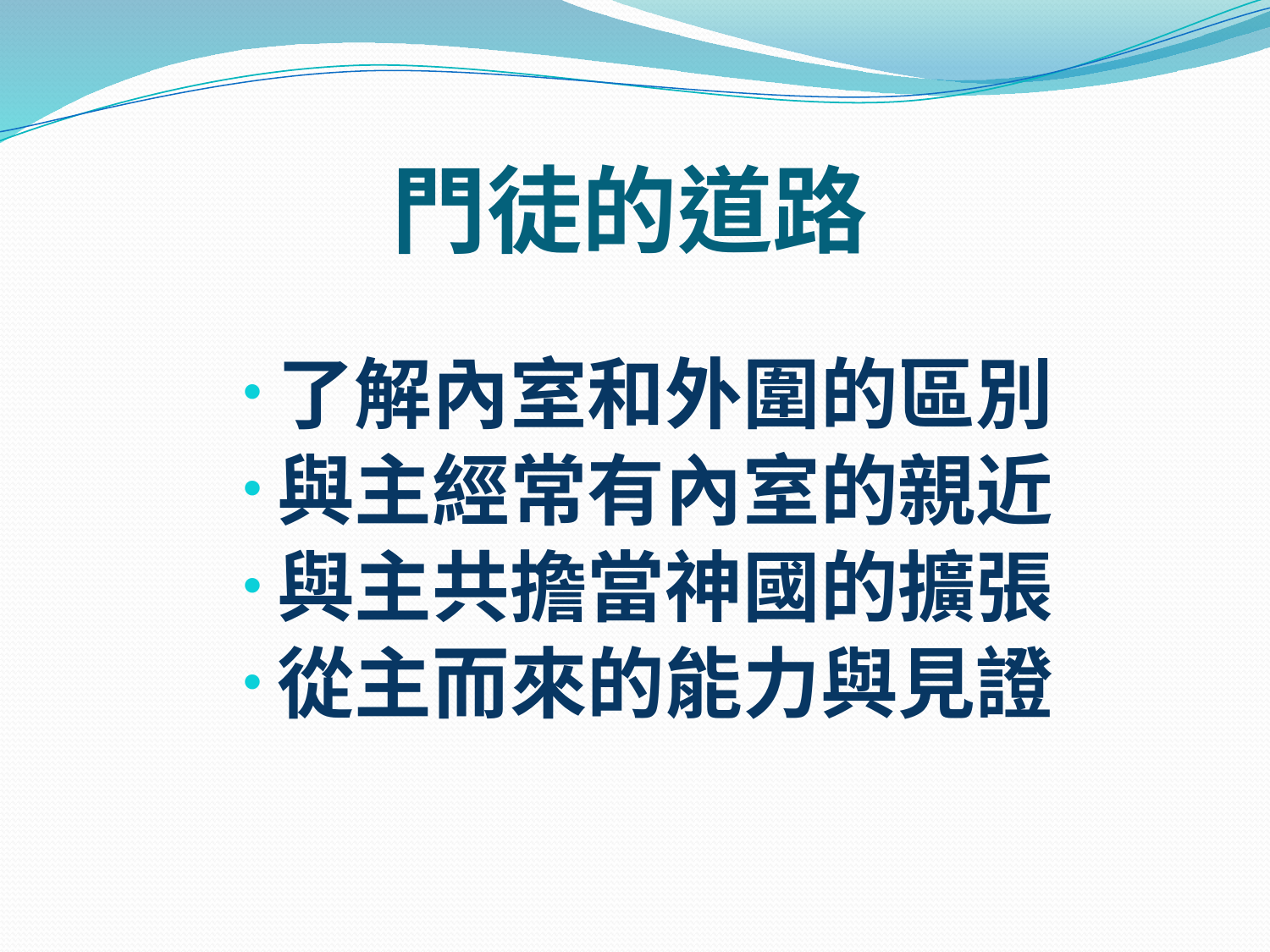

# 門徒的道路
了解內室和外圍的區別
與主經常有內室的親近
與主共擔當神國的擴張
從主而來的能力與見證